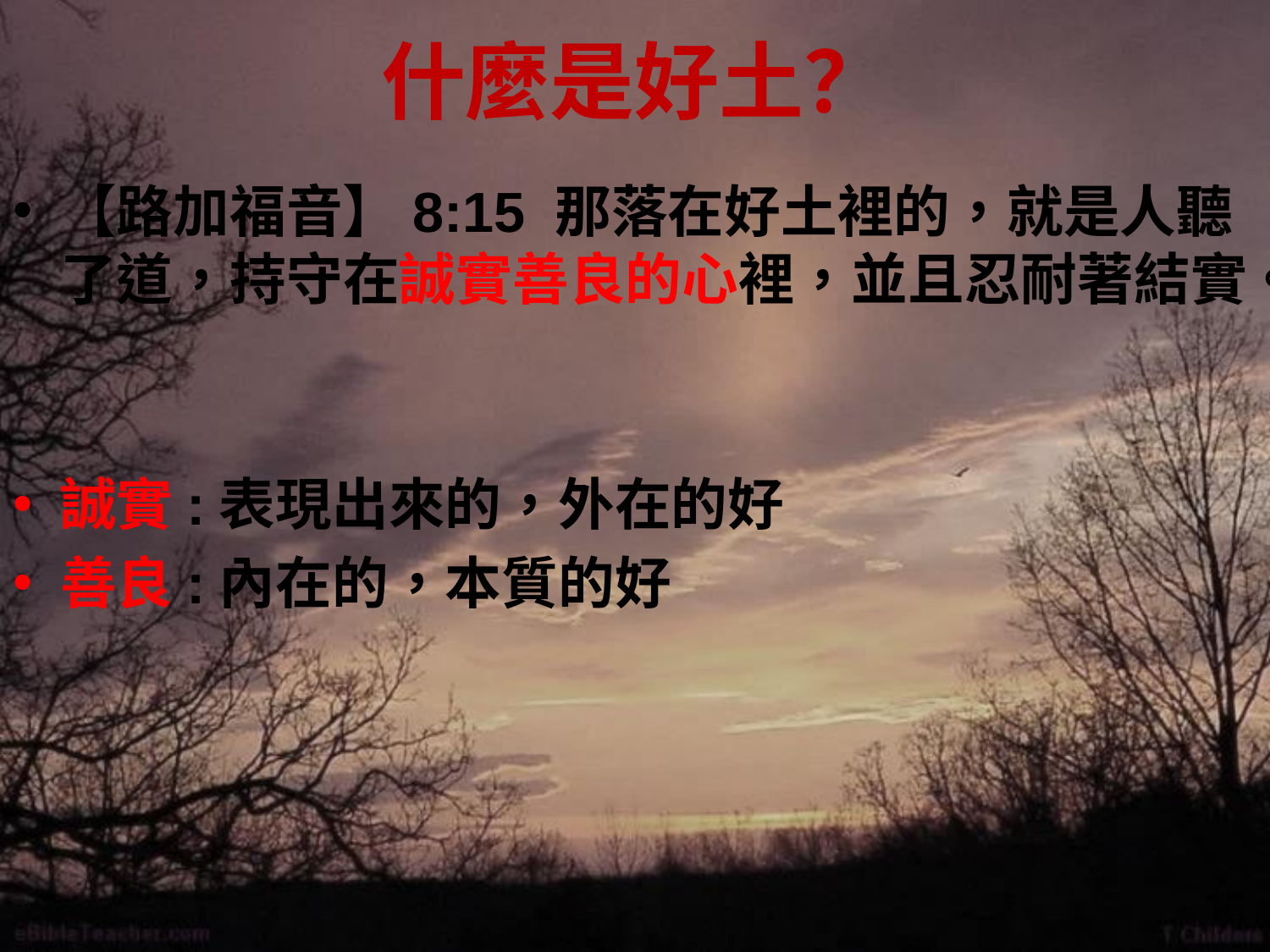

# 什麼是好土？
【路加福音】8:15 那落在好土裡的，就是人聽了道，持守在誠實善良的心裡，並且忍耐著結實。

誠實:表現出來的，外在的好
善良:內在的，本質的好